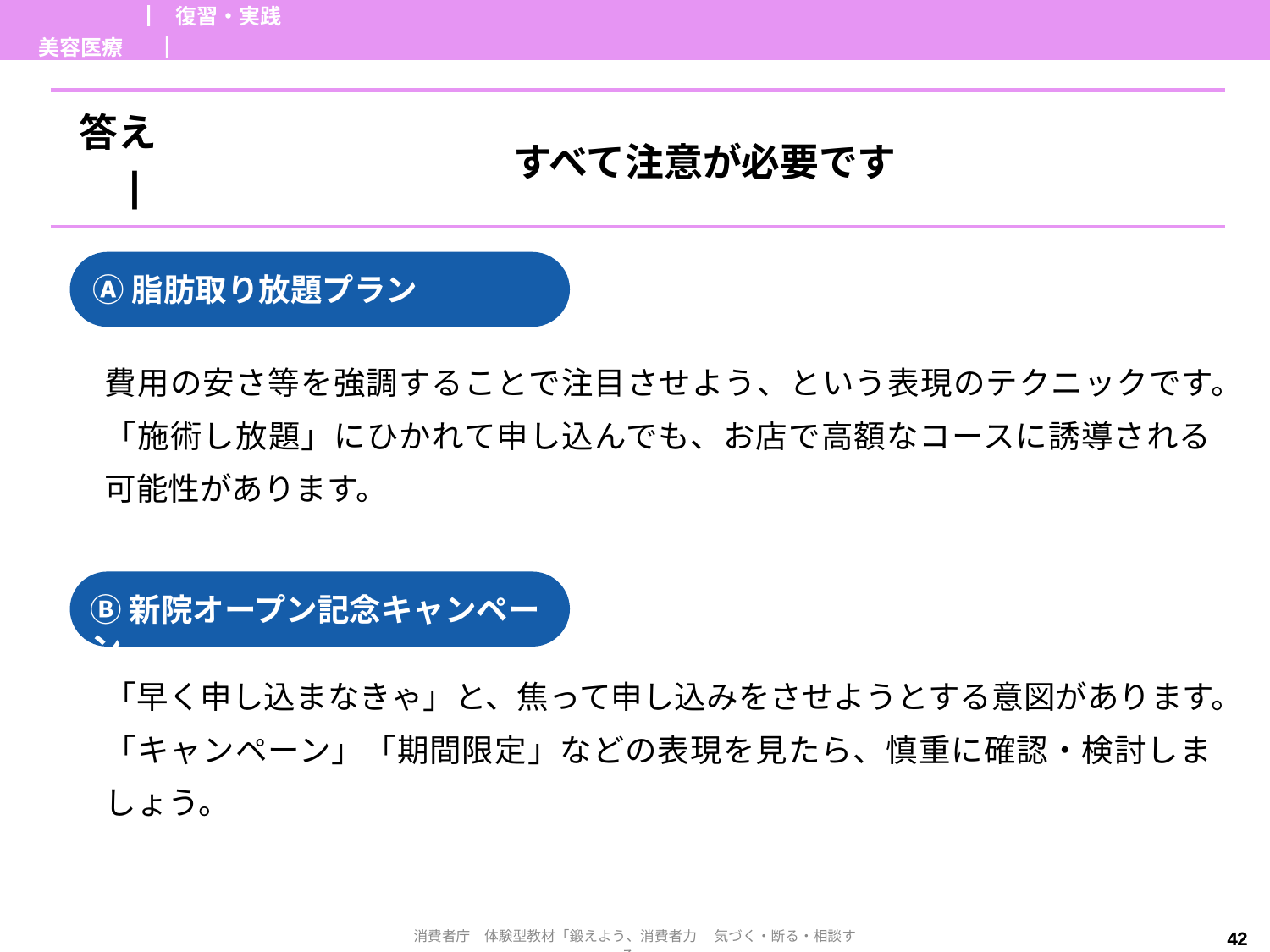

| 美容医療 | ▏復習・実践▕ |  |
| --- | --- | --- |
| 答え▕ | すべて注意が必要です |
| --- | --- |

Ⓐ脂肪取り放題プラン
費用の安さ等を強調することで注目させよう、という表現のテクニックです。
「施術し放題」にひかれて申し込んでも、お店で高額なコースに誘導される可能性があります。

Ⓑ新院オープン記念キャンペーン
「早く申し込まなきゃ」と、焦って申し込みをさせようとする意図があります。
「キャンペーン」「期間限定」などの表現を見たら、慎重に確認・検討しましょう。
Ⓐ　保護者のカード番号を入力する